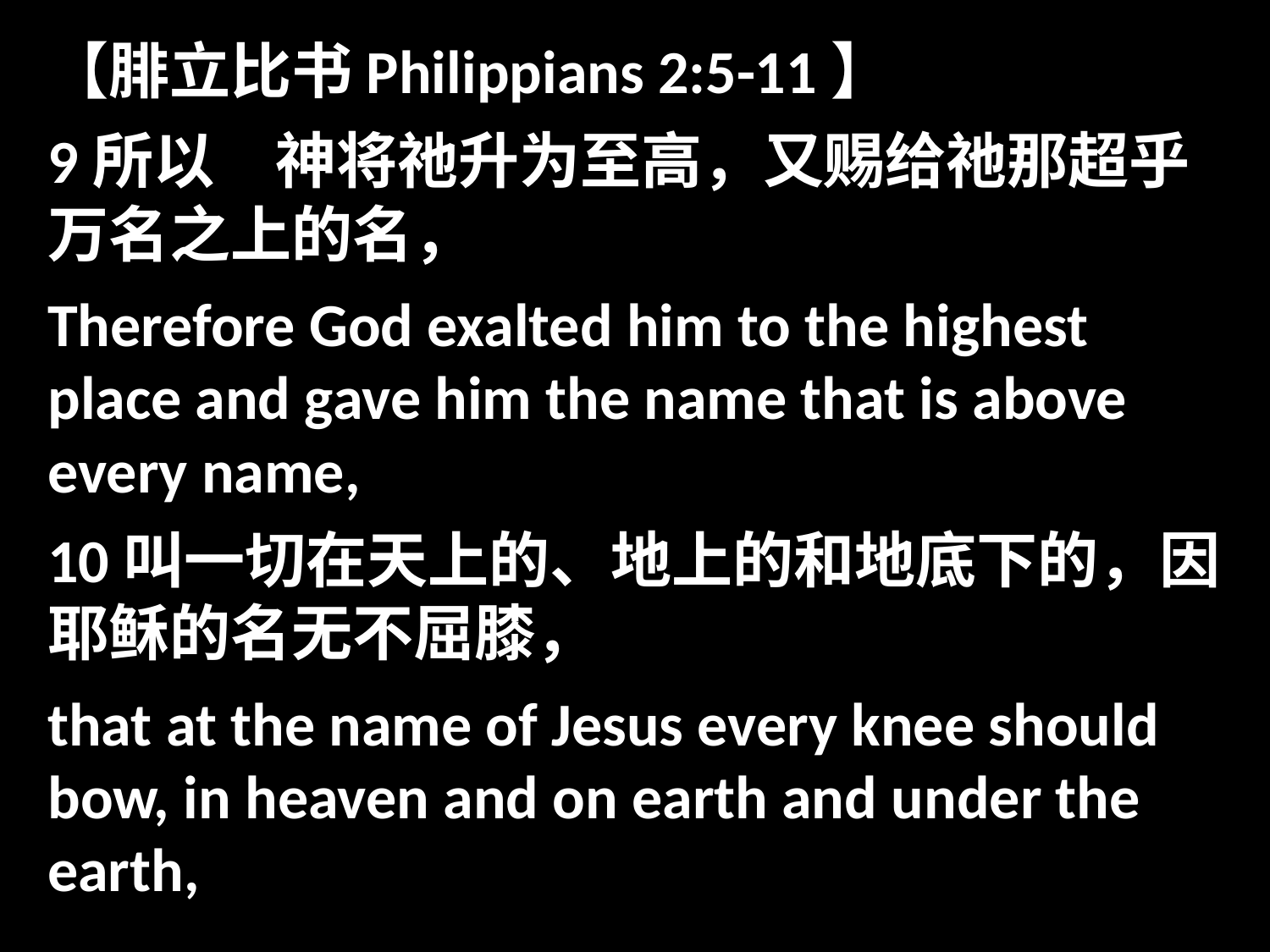

【腓立比书Philippians 2:5-11】
9所以　神将祂升为至高，又赐给祂那超乎万名之上的名，
Therefore God exalted him to the highest place and gave him the name that is above every name,
10叫一切在天上的、地上的和地底下的，因耶稣的名无不屈膝，
that at the name of Jesus every knee should bow, in heaven and on earth and under the earth,